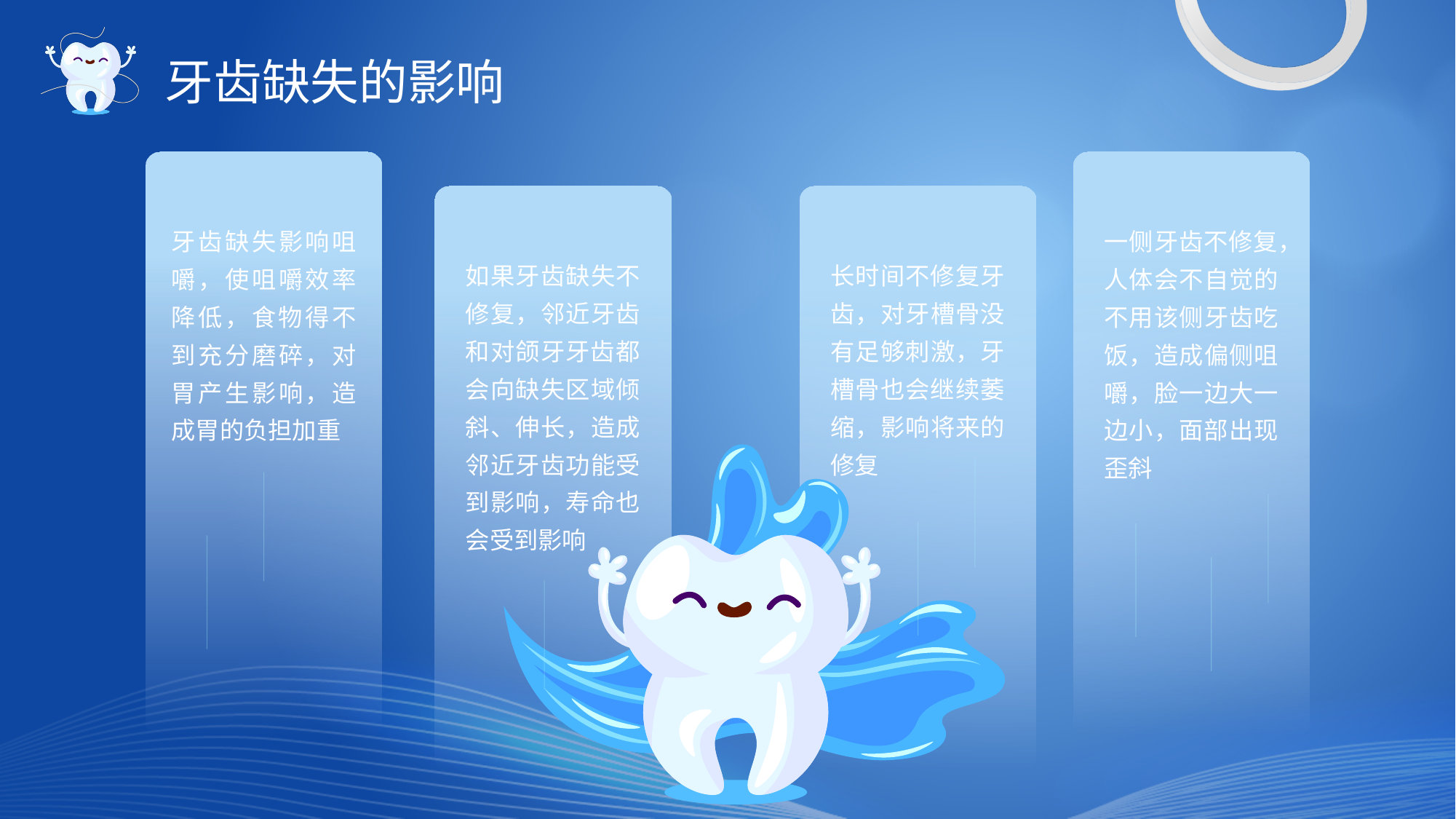

# 牙齿缺失的影响

牙齿缺失影响咀嚼，使咀嚼效率降低，食物得不到充分磨碎，对胃产生影响，造成胃的负担加重

一侧牙齿不修复，人体会不自觉的不用该侧牙齿吃饭，造成偏侧咀嚼，脸一边大一边小，面部出现歪斜

如果牙齿缺失不修复，邻近牙齿和对颌牙牙齿都会向缺失区域倾斜、伸长，造成邻近牙齿功能受到影响，寿命也会受到影响

长时间不修复牙齿，对牙槽骨没有足够刺激，牙槽骨也会继续萎缩，影响将来的修复